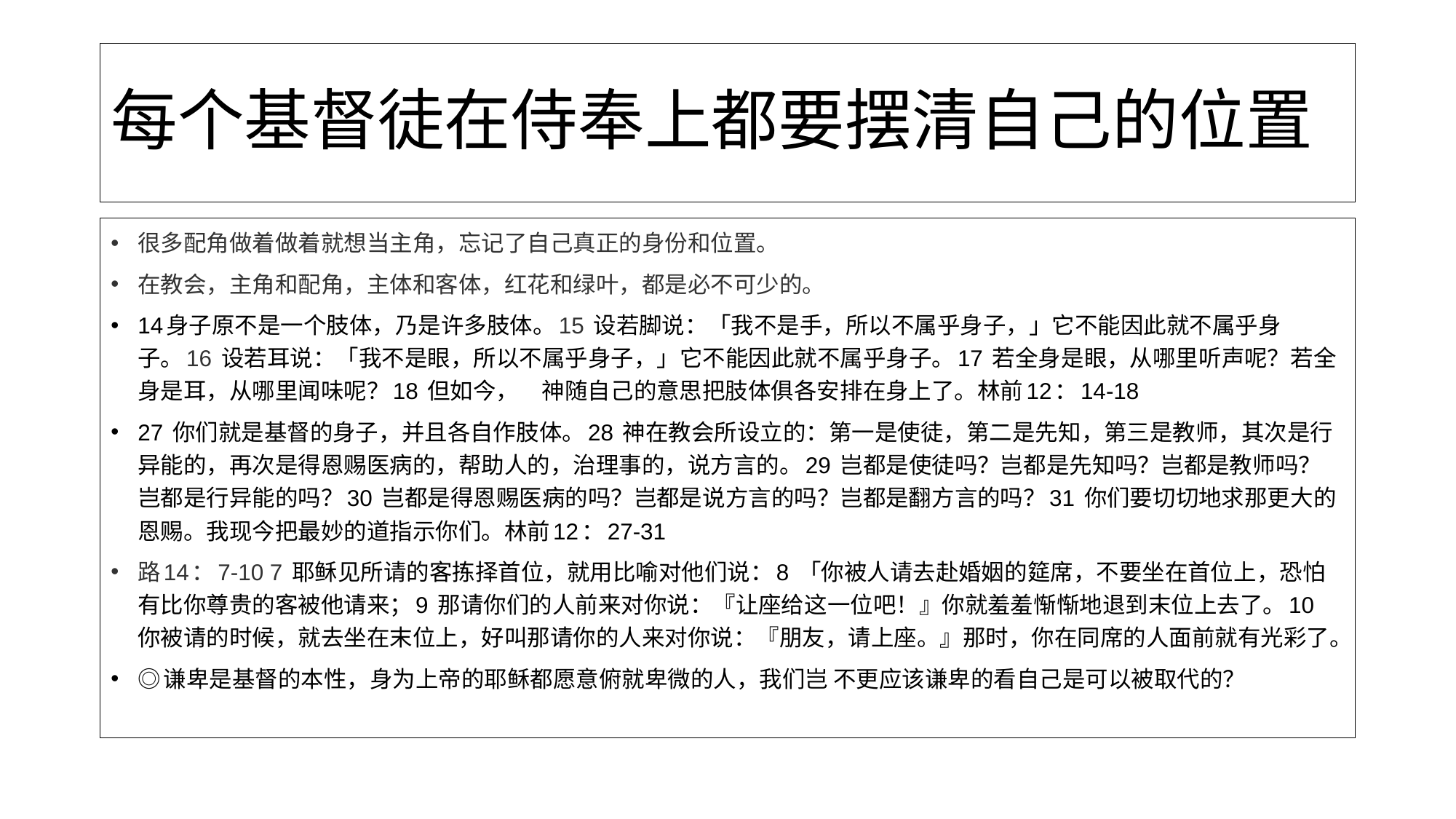

# 每个基督徒在侍奉上都要摆清自己的位置
很多配角做着做着就想当主角，忘记了自己真正的身份和位置。
在教会，主角和配角，主体和客体，红花和绿叶，都是必不可少的。
14身子原不是一个肢体，乃是许多肢体。15 设若脚说：「我不是手，所以不属乎身子，」它不能因此就不属乎身子。16 设若耳说：「我不是眼，所以不属乎身子，」它不能因此就不属乎身子。17 若全身是眼，从哪里听声呢？若全身是耳，从哪里闻味呢？18 但如今，　神随自己的意思把肢体俱各安排在身上了。林前12：14-18
27 你们就是基督的身子，并且各自作肢体。28 神在教会所设立的：第一是使徒，第二是先知，第三是教师，其次是行异能的，再次是得恩赐医病的，帮助人的，治理事的，说方言的。29 岂都是使徒吗？岂都是先知吗？岂都是教师吗？岂都是行异能的吗？30 岂都是得恩赐医病的吗？岂都是说方言的吗？岂都是翻方言的吗？31 你们要切切地求那更大的恩赐。我现今把最妙的道指示你们。林前12：27-31
路14：7-10 7 耶稣见所请的客拣择首位，就用比喻对他们说：8 「你被人请去赴婚姻的筵席，不要坐在首位上，恐怕有比你尊贵的客被他请来；9 那请你们的人前来对你说：『让座给这一位吧！』你就羞羞惭惭地退到末位上去了。10 你被请的时候，就去坐在末位上，好叫那请你的人来对你说：『朋友，请上座。』那时，你在同席的人面前就有光彩了。
◎谦卑是基督的本性，身为上帝的耶稣都愿意俯就卑微的人，我们岂 不更应该谦卑的看自己是可以被取代的？